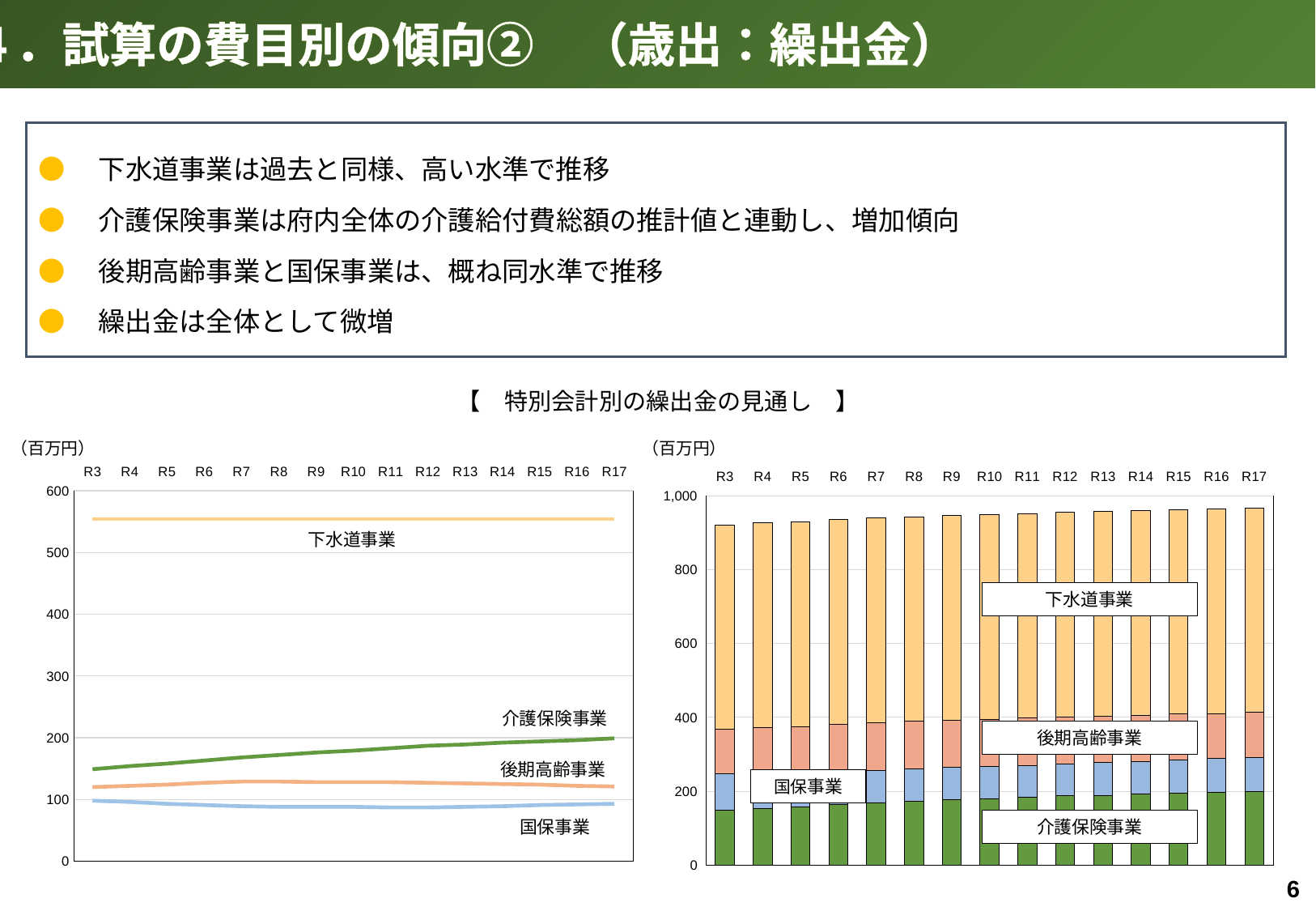

４．試算の費目別の傾向②　（歳出：繰出金）

●　下水道事業は過去と同様、高い水準で推移
●　介護保険事業は府内全体の介護給付費総額の推計値と連動し、増加傾向
●　後期高齢事業と国保事業は、概ね同水準で推移
●　繰出金は全体として微増
【　特別会計別の繰出金の見通し　】
（百万円）
（百万円）

### Chart

| Category | 介護 | 国保 | 後期高齢 | 下水 |
|---|---|---|---|---|
| R3 | 149.0 | 98.0 | 120.0 | 554.0 |
| R4 | 154.0 | 96.0 | 122.0 | 554.0 |
| R5 | 158.0 | 93.0 | 124.0 | 554.0 |
| R6 | 163.0 | 91.0 | 127.0 | 554.0 |
| R7 | 168.0 | 89.0 | 129.0 | 554.0 |
| R8 | 172.0 | 88.0 | 129.0 | 554.0 |
| R9 | 176.0 | 88.0 | 128.0 | 554.0 |
| R10 | 179.0 | 88.0 | 128.0 | 554.0 |
| R11 | 183.0 | 87.0 | 128.0 | 554.0 |
| R12 | 187.0 | 87.0 | 127.0 | 554.0 |
| R13 | 189.0 | 88.0 | 126.0 | 554.0 |
| R14 | 192.0 | 89.0 | 125.0 | 554.0 |
| R15 | 194.0 | 91.0 | 124.0 | 554.0 |
| R16 | 196.0 | 92.0 | 122.0 | 554.0 |
| R17 | 199.0 | 93.0 | 121.0 | 554.0 |

### Chart

| Category | 介護 | 国保 | 後期高齢 | 下水 |
|---|---|---|---|---|
| R3 | 149.0 | 98.0 | 120.0 | 554.0 |
| R4 | 154.0 | 96.0 | 122.0 | 554.0 |
| R5 | 158.0 | 93.0 | 124.0 | 554.0 |
| R6 | 163.0 | 91.0 | 127.0 | 554.0 |
| R7 | 168.0 | 89.0 | 129.0 | 554.0 |
| R8 | 172.0 | 88.0 | 129.0 | 554.0 |
| R9 | 176.0 | 88.0 | 128.0 | 554.0 |
| R10 | 179.0 | 88.0 | 128.0 | 554.0 |
| R11 | 183.0 | 87.0 | 128.0 | 554.0 |
| R12 | 187.0 | 87.0 | 127.0 | 554.0 |
| R13 | 189.0 | 88.0 | 126.0 | 554.0 |
| R14 | 192.0 | 89.0 | 125.0 | 554.0 |
| R15 | 194.0 | 91.0 | 124.0 | 554.0 |
| R16 | 196.0 | 92.0 | 122.0 | 554.0 |
| R17 | 199.0 | 93.0 | 121.0 | 554.0 |
下水道事業
下水道事業
介護保険事業
後期高齢事業
後期高齢事業
国保事業
国保事業
介護保険事業
6